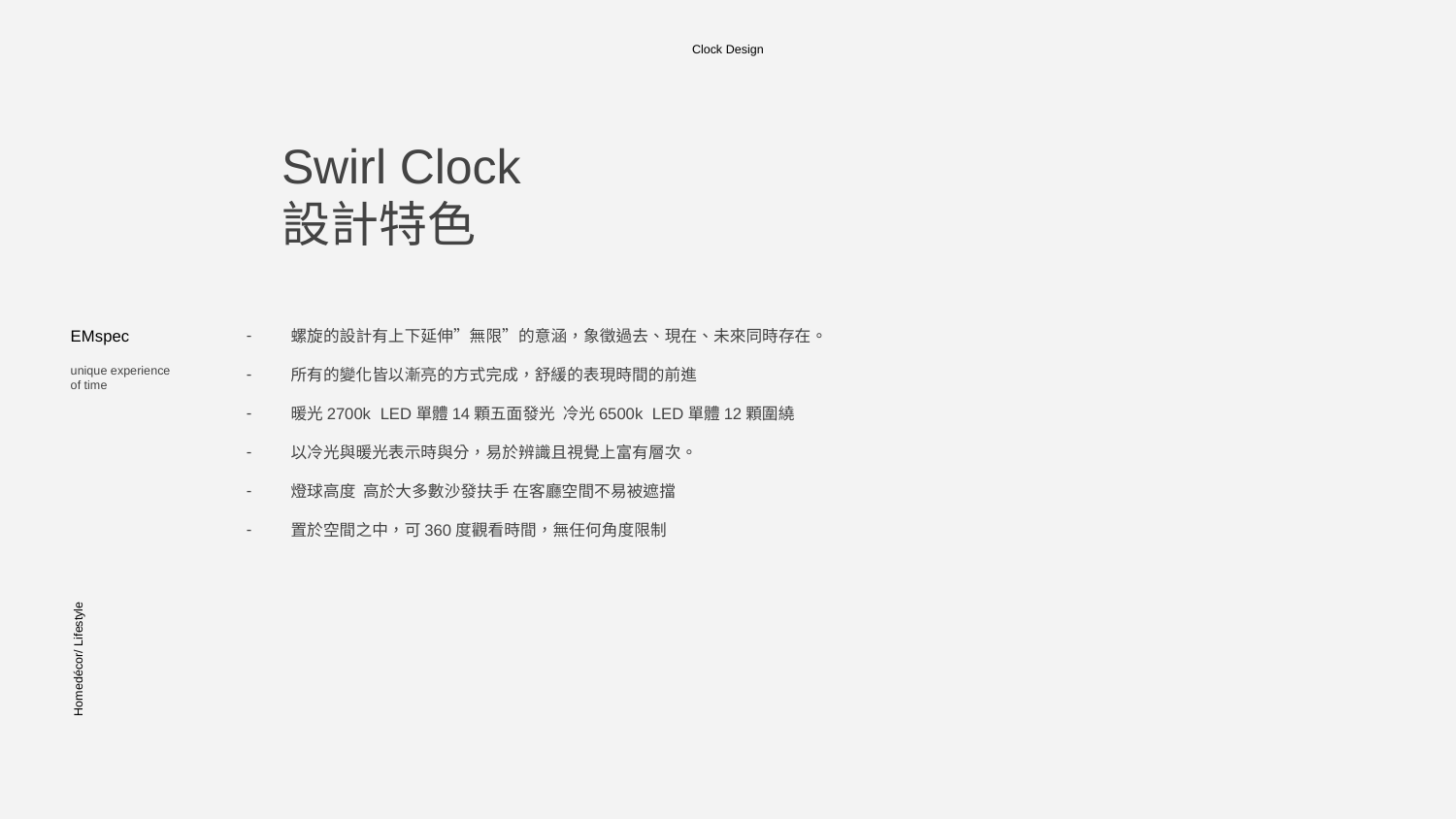

Clock Design
Swirl Clock
設計特色
EMspec
螺旋的設計有上下延伸”無限”的意涵，象徵過去、現在、未來同時存在。

所有的變化皆以漸亮的方式完成，舒緩的表現時間的前進

暖光2700k  LED單體14顆五面發光  冷光6500k  LED單體12顆圍繞

以冷光與暖光表示時與分，易於辨識且視覺上富有層次。

燈球高度  高於大多數沙發扶手 在客廳空間不易被遮擋

置於空間之中，可360度觀看時間，無任何角度限制

unique experience
of time
Homedécor/ Lifestyle